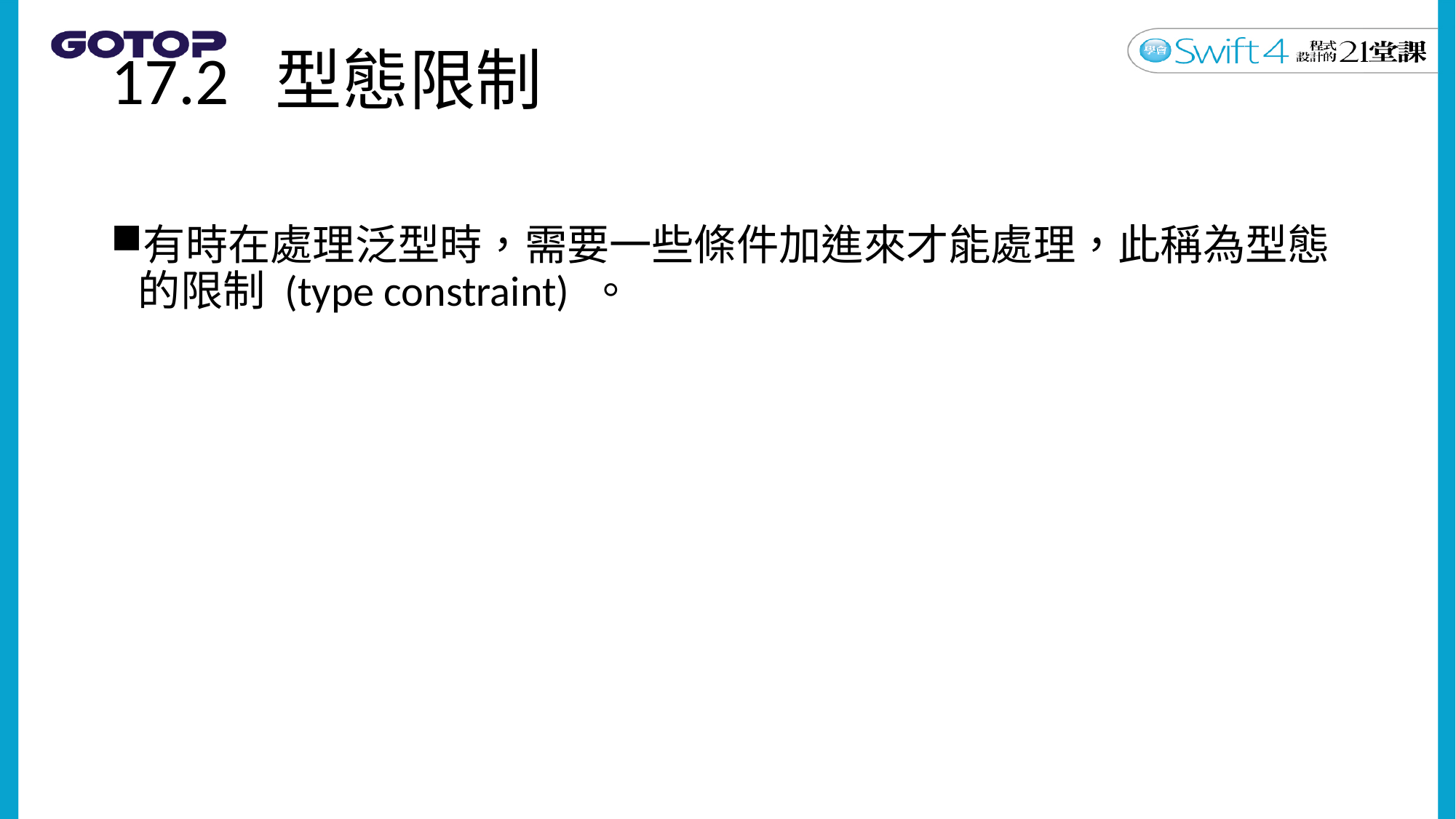

# 17.2  型態限制
有時在處理泛型時，需要一些條件加進來才能處理，此稱為型態的限制 (type constraint) 。